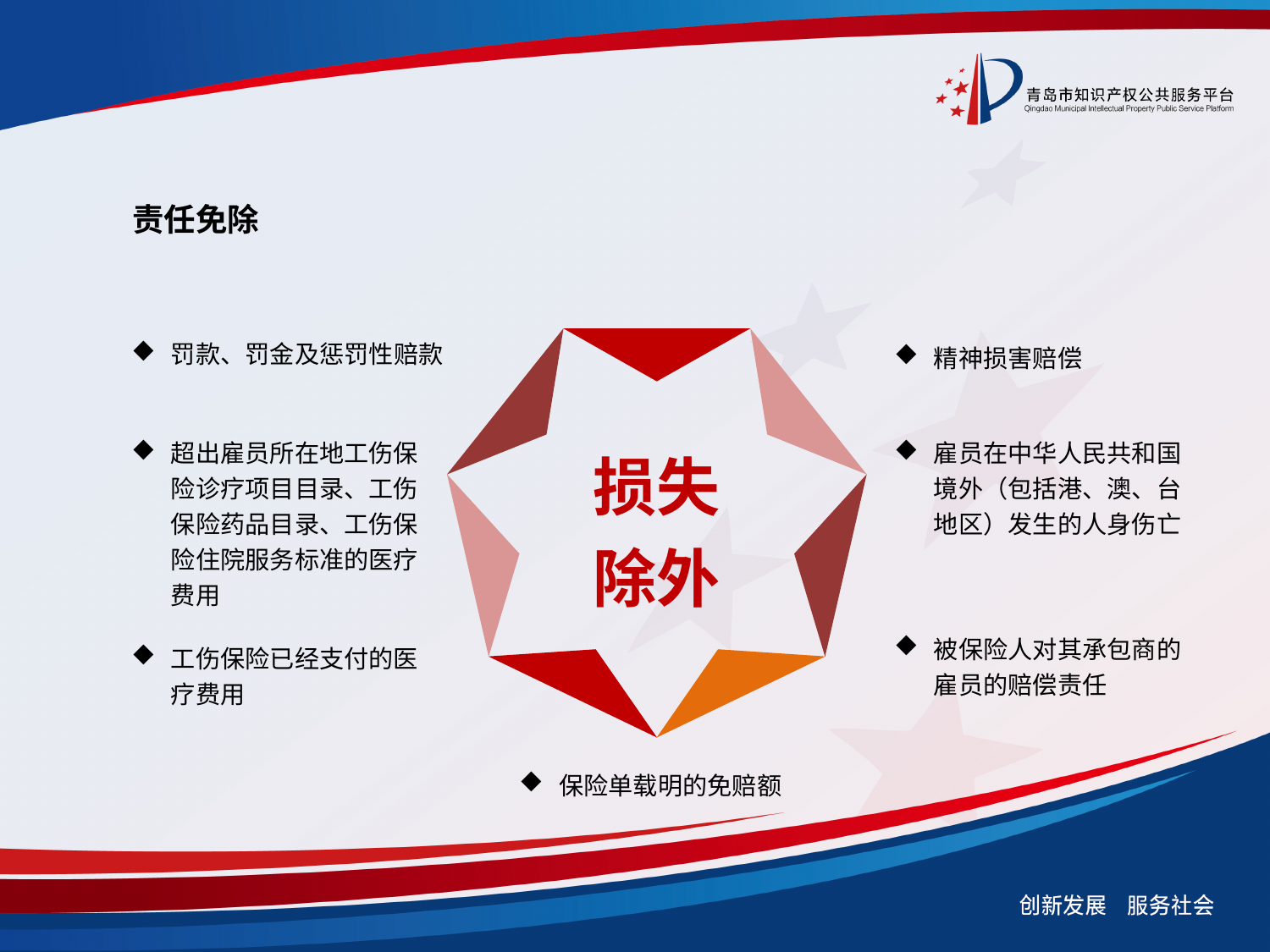

责任免除

罚款、罚金及惩罚性赔款
精神损害赔偿
损失除外
超出雇员所在地工伤保险诊疗项目目录、工伤保险药品目录、工伤保险住院服务标准的医疗费用
雇员在中华人民共和国境外（包括港、澳、台地区）发生的人身伤亡
被保险人对其承包商的雇员的赔偿责任
工伤保险已经支付的医疗费用
保险单载明的免赔额